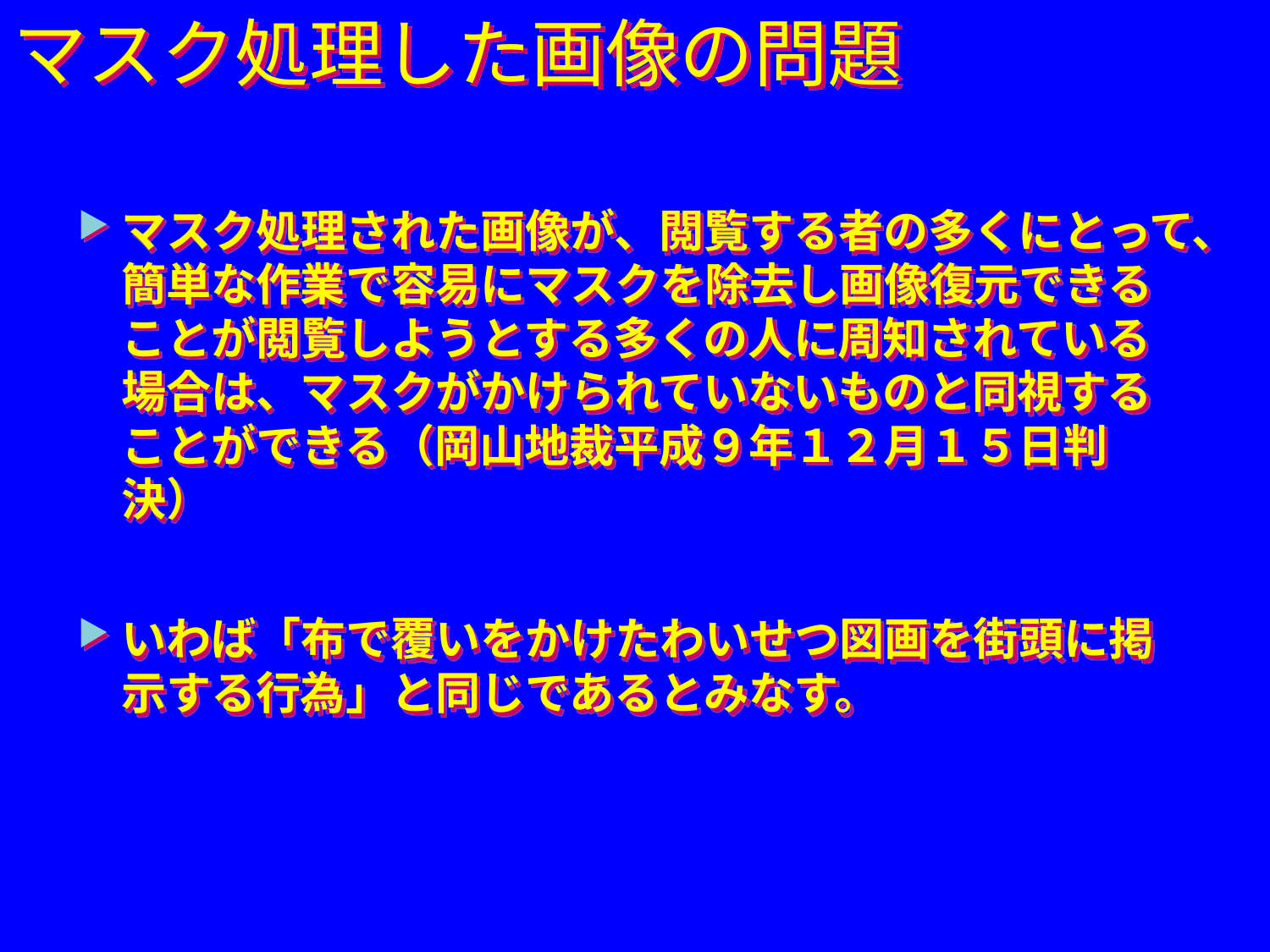

# マスク処理した画像の問題
マスク処理された画像が、閲覧する者の多くにとって、簡単な作業で容易にマスクを除去し画像復元できることが閲覧しようとする多くの人に周知されている場合は、マスクがかけられていないものと同視することができる（岡山地裁平成９年１２月１５日判決）

いわば「布で覆いをかけたわいせつ図画を街頭に掲示する行為」と同じであるとみなす。